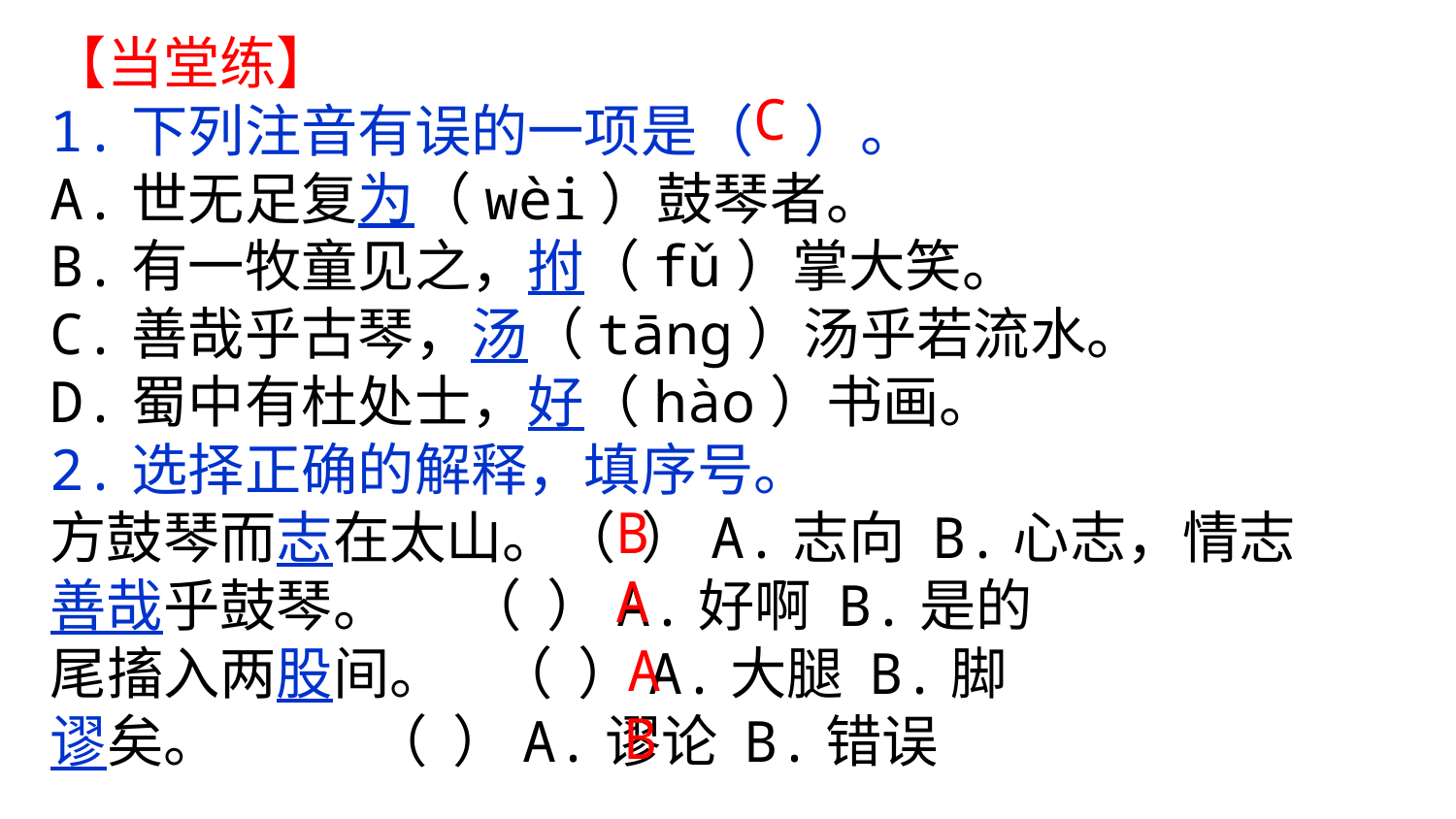

【当堂练】
1.下列注音有误的一项是（    ）。
A.世无足复为（wèi）鼓琴者。
B.有一牧童见之，拊（fǔ）掌大笑。
C.善哉乎古琴，汤（tānɡ）汤乎若流水。
D.蜀中有杜处士，好（hào）书画。
2.选择正确的解释，填序号。
方鼓琴而志在太山。（  ）A.志向 B.心志，情志
善哉乎鼓琴。      （  ）A.好啊 B.是的
尾搐入两股间。    （  ）A.大腿 B.脚
谬矣。            （  ）A.谬论 B.错误
C
B
A
A
B